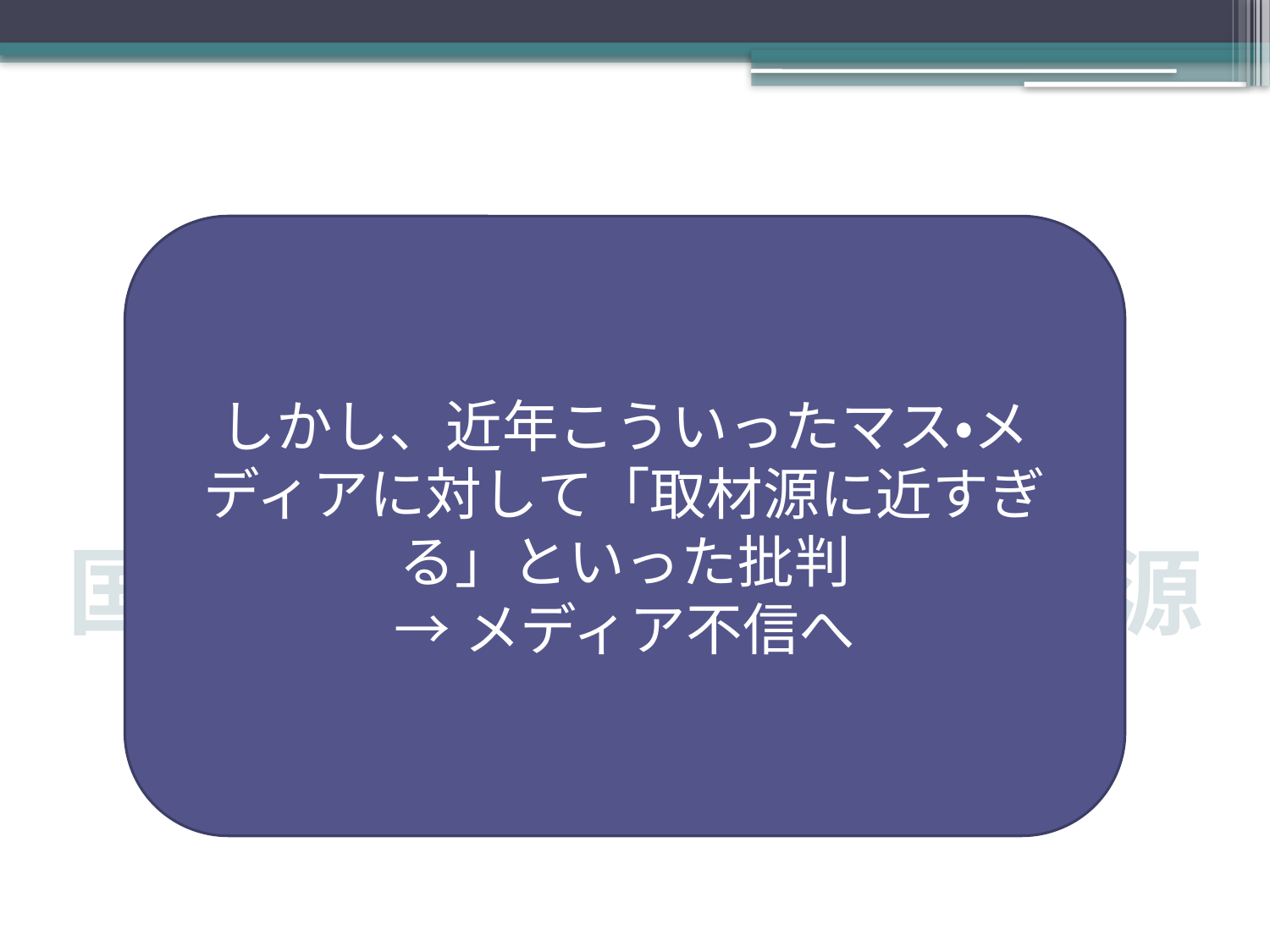

しかし、近年こういったマス・メディアに対して「取材源に近すぎる」といった批判
→メディア不信へ
減少傾向にはあるが、
国民にとって重要な情報源